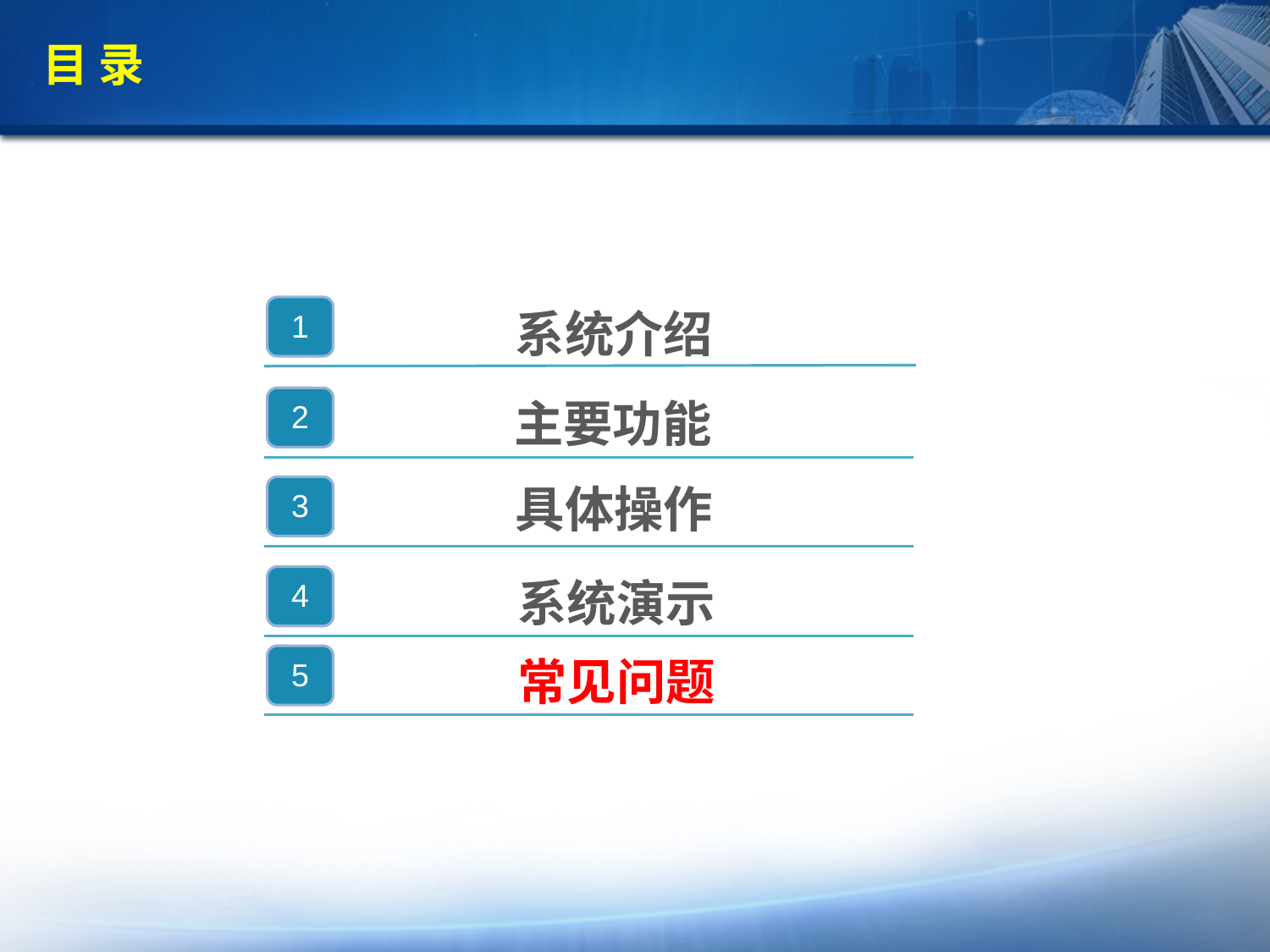

目 录
1
系统介绍

主要功能

2
具体操作
3
系统演示
4
常见问题
5